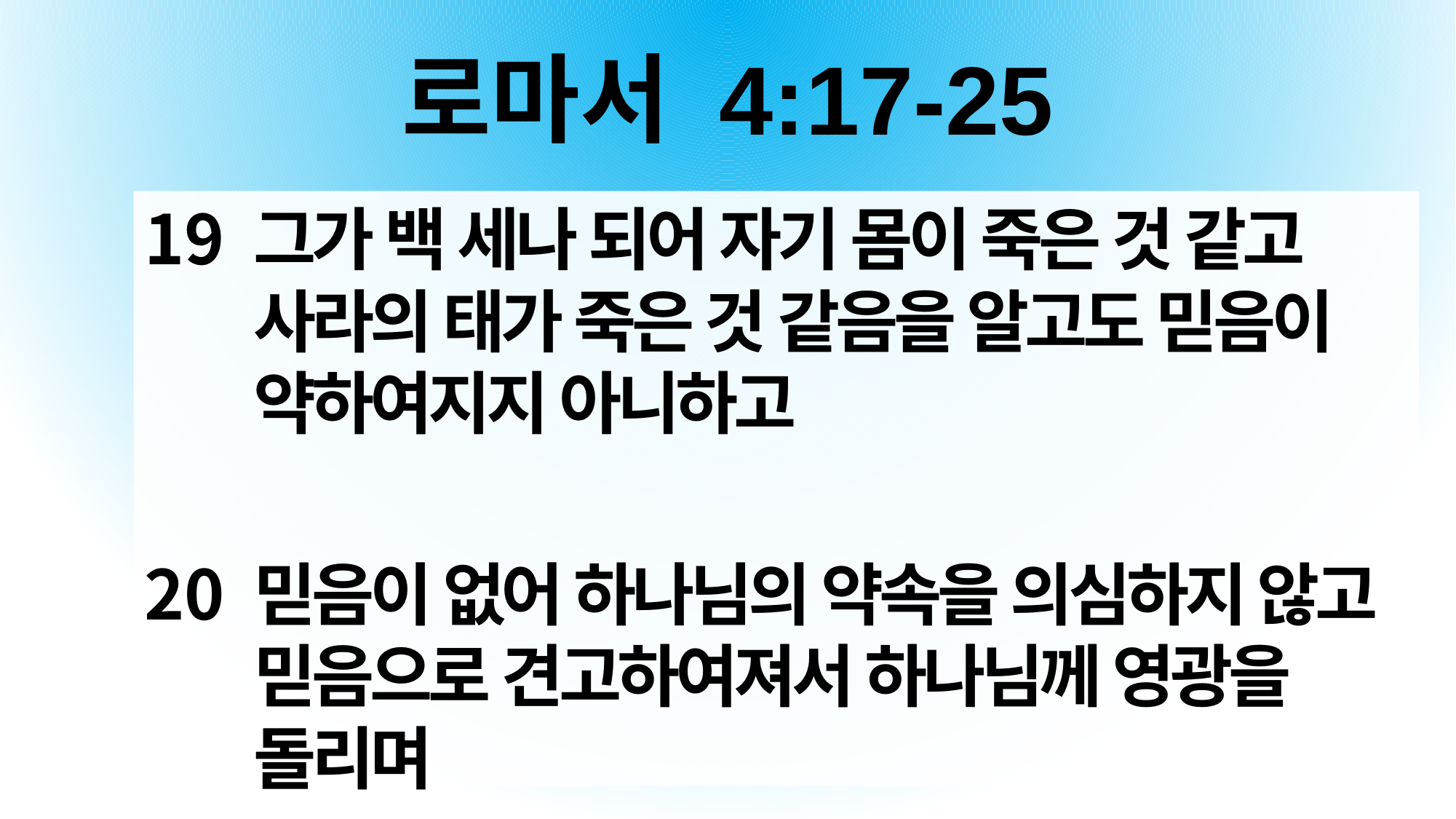

# 로마서 4:17-25
그가 백 세나 되어 자기 몸이 죽은 것 같고 사라의 태가 죽은 것 같음을 알고도 믿음이 약하여지지 아니하고

믿음이 없어 하나님의 약속을 의심하지 않고 믿음으로 견고하여져서 하나님께 영광을 돌리며